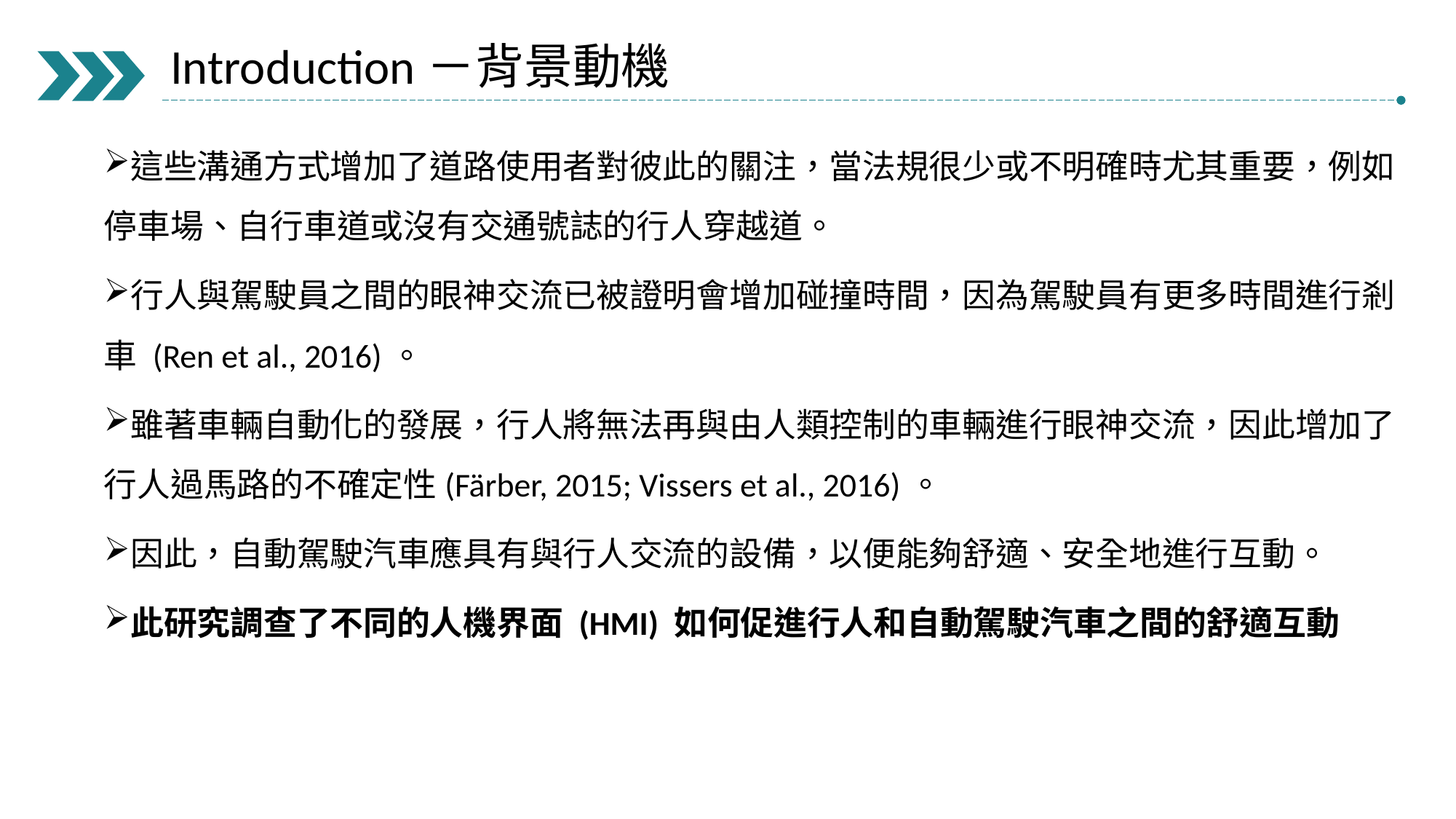

Introduction－背景動機

這些溝通方式增加了道路使用者對彼此的關注，當法規很少或不明確時尤其重要，例如停車場、自行車道或沒有交通號誌的行人穿越道。
行人與駕駛員之間的眼神交流已被證明會增加碰撞時間，因為駕駛員有更多時間進行剎車 (Ren et al., 2016)。
雖著車輛自動化的發展，行人將無法再與由人類控制的車輛進行眼神交流，因此增加了行人過馬路的不確定性(Färber, 2015; Vissers et al., 2016)。
因此，自動駕駛汽車應具有與行人交流的設備，以便能夠舒適、安全地進行互動。
此研究調查了不同的人機界面 (HMI) 如何促進行人和自動駕駛汽車之間的舒適互動